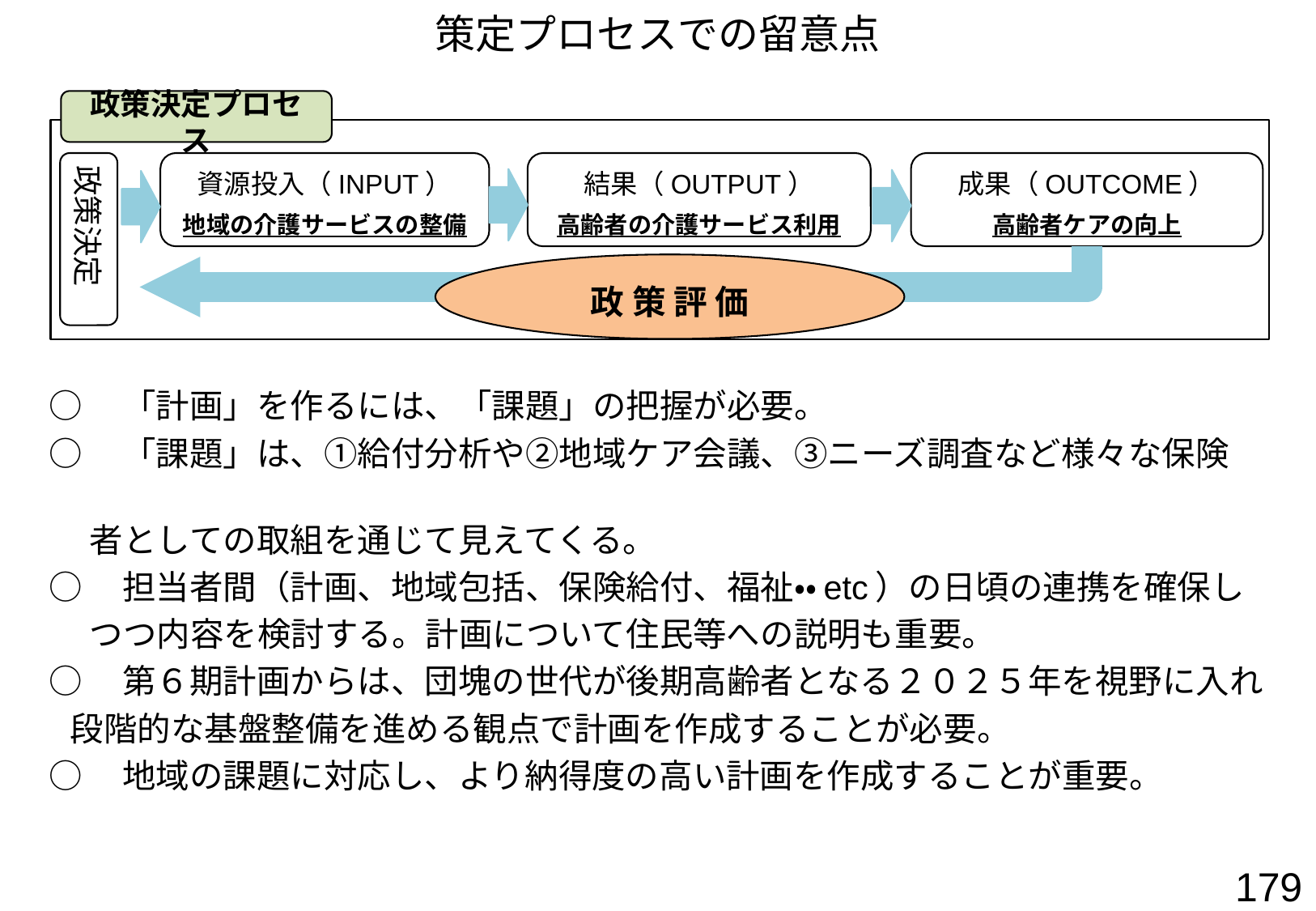

策定プロセスでの留意点
政策決定プロセス

政策決定
資源投入（INPUT）
地域の介護サービスの整備
結果（OUTPUT）
高齢者の介護サービス利用
成果（OUTCOME）
高齢者ケアの向上

政 策 評 価
○　「計画」を作るには、「課題」の把握が必要。
○　「課題」は、①給付分析や②地域ケア会議、③ニーズ調査など様々な保険
　 者としての取組を通じて見えてくる。
○　担当者間（計画、地域包括、保険給付、福祉・・etc）の日頃の連携を確保し
　 つつ内容を検討する。計画について住民等への説明も重要。
○　第６期計画からは、団塊の世代が後期高齢者となる２０２５年を視野に入れ
  段階的な基盤整備を進める観点で計画を作成することが必要。
○　地域の課題に対応し、より納得度の高い計画を作成することが重要。
179